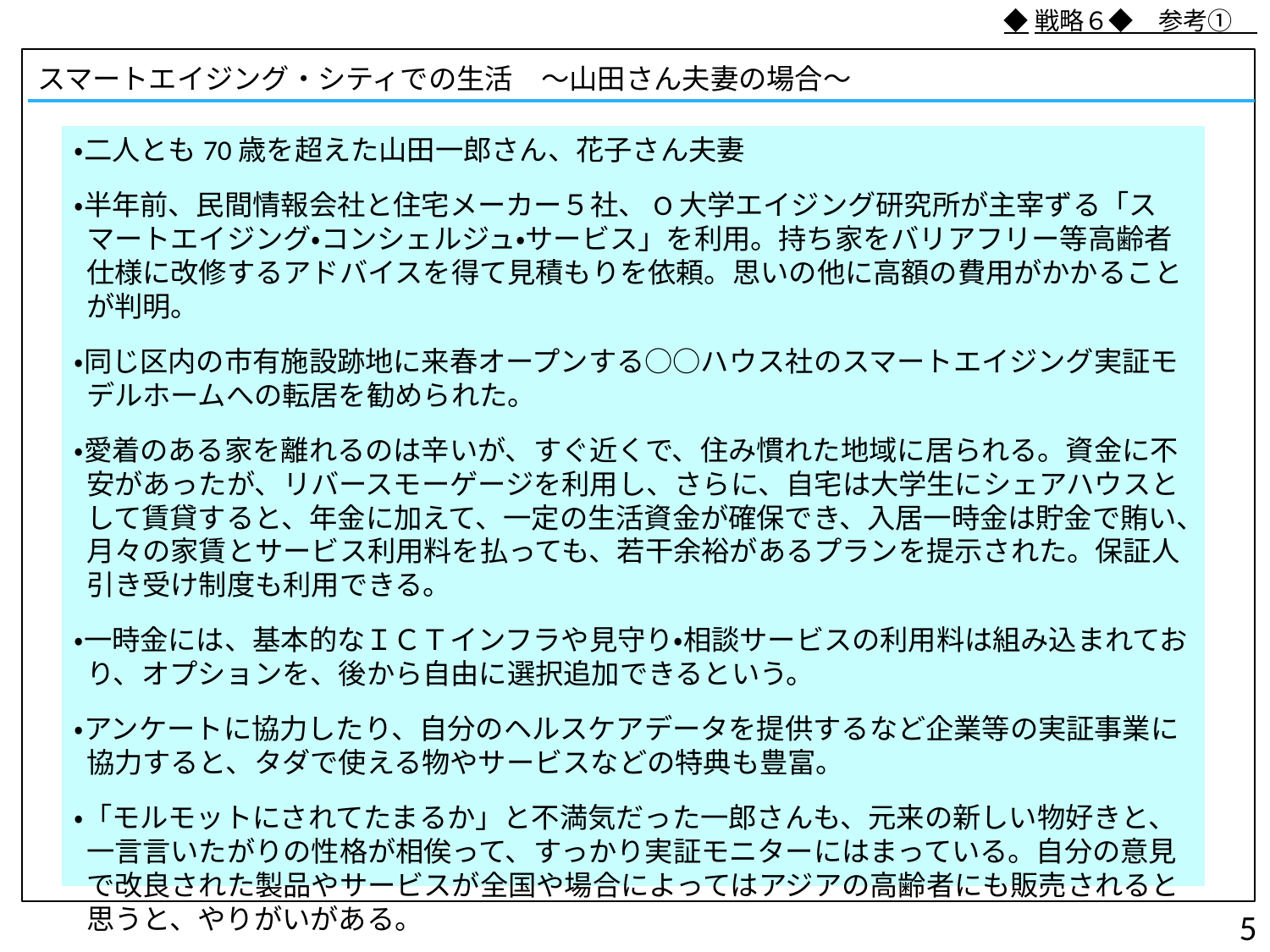

◆戦略６◆　参考①

スマートエイジング・シティでの生活　～山田さん夫妻の場合～
・二人とも70歳を超えた山田一郎さん、花子さん夫妻
・半年前、民間情報会社と住宅メーカー５社、O大学エイジング研究所が主宰ずる「スマートエイジング・コンシェルジュ・サービス」を利用。持ち家をバリアフリー等高齢者仕様に改修するアドバイスを得て見積もりを依頼。思いの他に高額の費用がかかることが判明。
・同じ区内の市有施設跡地に来春オープンする○○ハウス社のスマートエイジング実証モデルホームへの転居を勧められた。
・愛着のある家を離れるのは辛いが、すぐ近くで、住み慣れた地域に居られる。資金に不安があったが、リバースモーゲージを利用し、さらに、自宅は大学生にシェアハウスとして賃貸すると、年金に加えて、一定の生活資金が確保でき、入居一時金は貯金で賄い、月々の家賃とサービス利用料を払っても、若干余裕があるプランを提示された。保証人引き受け制度も利用できる。
・一時金には、基本的なＩＣＴインフラや見守り・相談サービスの利用料は組み込まれており、オプションを、後から自由に選択追加できるという。
・アンケートに協力したり、自分のヘルスケアデータを提供するなど企業等の実証事業に協力すると、タダで使える物やサービスなどの特典も豊富。
・「モルモットにされてたまるか」と不満気だった一郎さんも、元来の新しい物好きと、一言言いたがりの性格が相俟って、すっかり実証モニターにはまっている。自分の意見で改良された製品やサービスが全国や場合によってはアジアの高齢者にも販売されると思うと、やりがいがある。
5